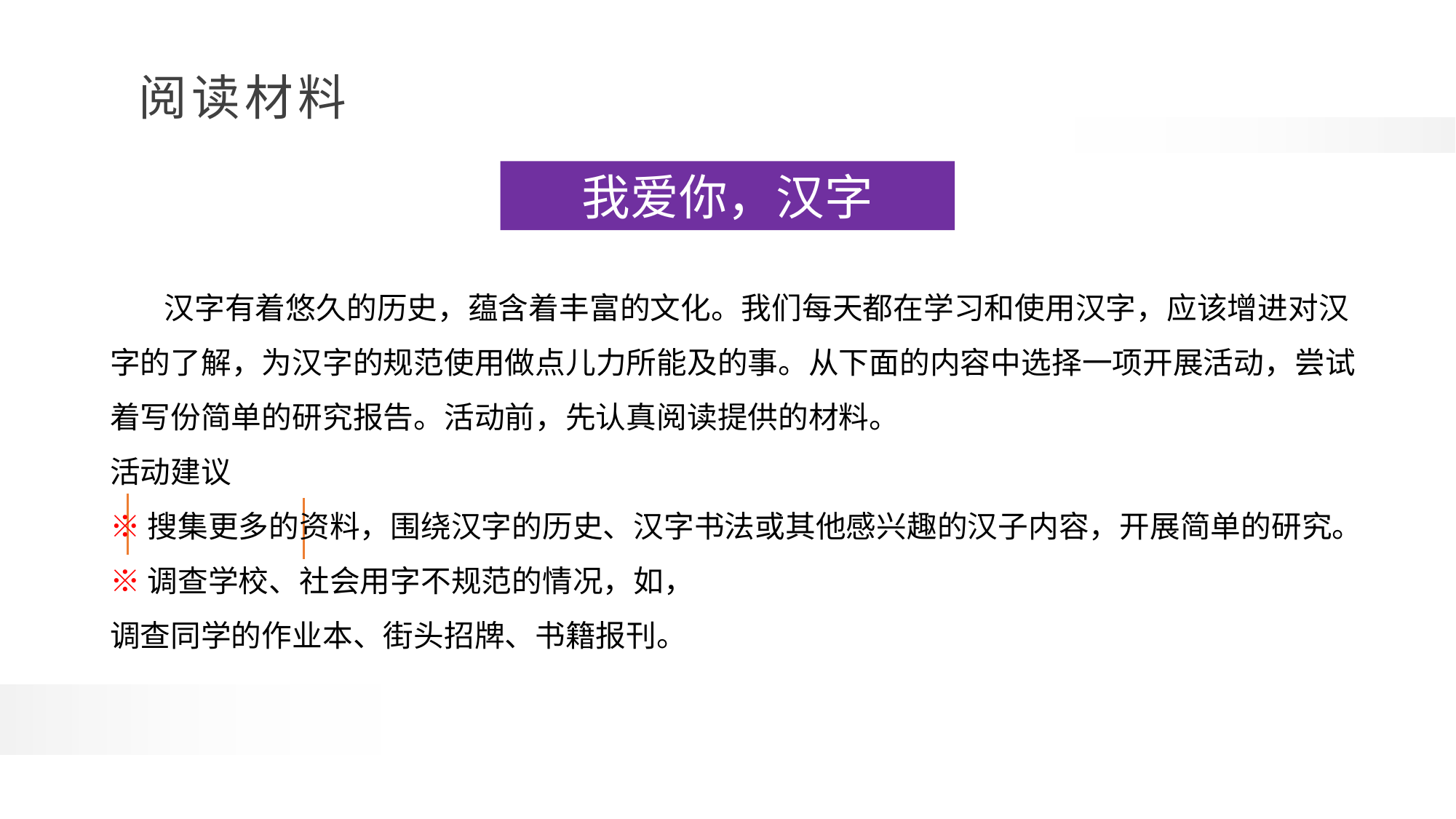

我爱你，汉字
       汉字有着悠久的历史，蕴含着丰富的文化。我们每天都在学习和使用汉字，应该增进对汉字的了解，为汉字的规范使用做点儿力所能及的事。从下面的内容中选择一项开展活动，尝试着写份简单的研究报告。活动前，先认真阅读提供的材料。
活动建议
※搜集更多的资料，围绕汉字的历史、汉字书法或其他感兴趣的汉子内容，开展简单的研究。
※调查学校、社会用字不规范的情况，如，
调查同学的作业本、街头招牌、书籍报刊。